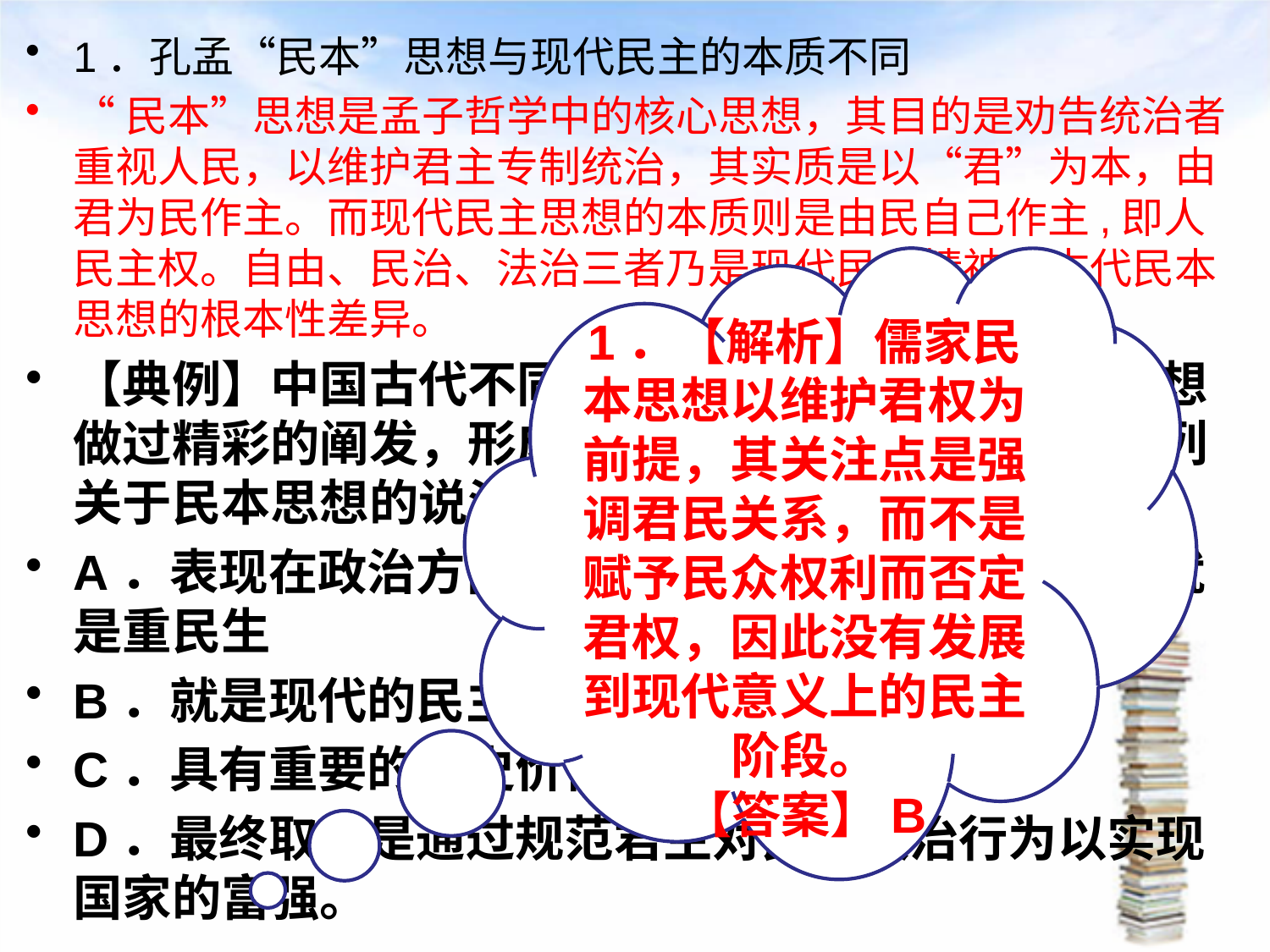

1．孔孟“民本”思想与现代民主的本质不同
“民本”思想是孟子哲学中的核心思想，其目的是劝告统治者重视人民，以维护君主专制统治，其实质是以“君”为本，由君为民作主。而现代民主思想的本质则是由民自己作主,即人民主权。自由、民治、法治三者乃是现代民主精神与古代民本思想的根本性差异。
【典例】中国古代不同时期的儒家学者都对民本思想做过精彩的阐发，形成了一个丰富的理论体系。下列关于民本思想的说法，错误的是（    ）
A．表现在政治方面就是重民意，表现在经济方面就是重民生
B．就是现代的民主思想
C．具有重要的历史价值和现实意义
D．最终取向是通过规范君主对民的政治行为以实现国家的富强。
#

1．【解析】儒家民本思想以维护君权为前提，其关注点是强调君民关系，而不是赋予民众权利而否定君权，因此没有发展到现代意义上的民主阶段。
【答案】B